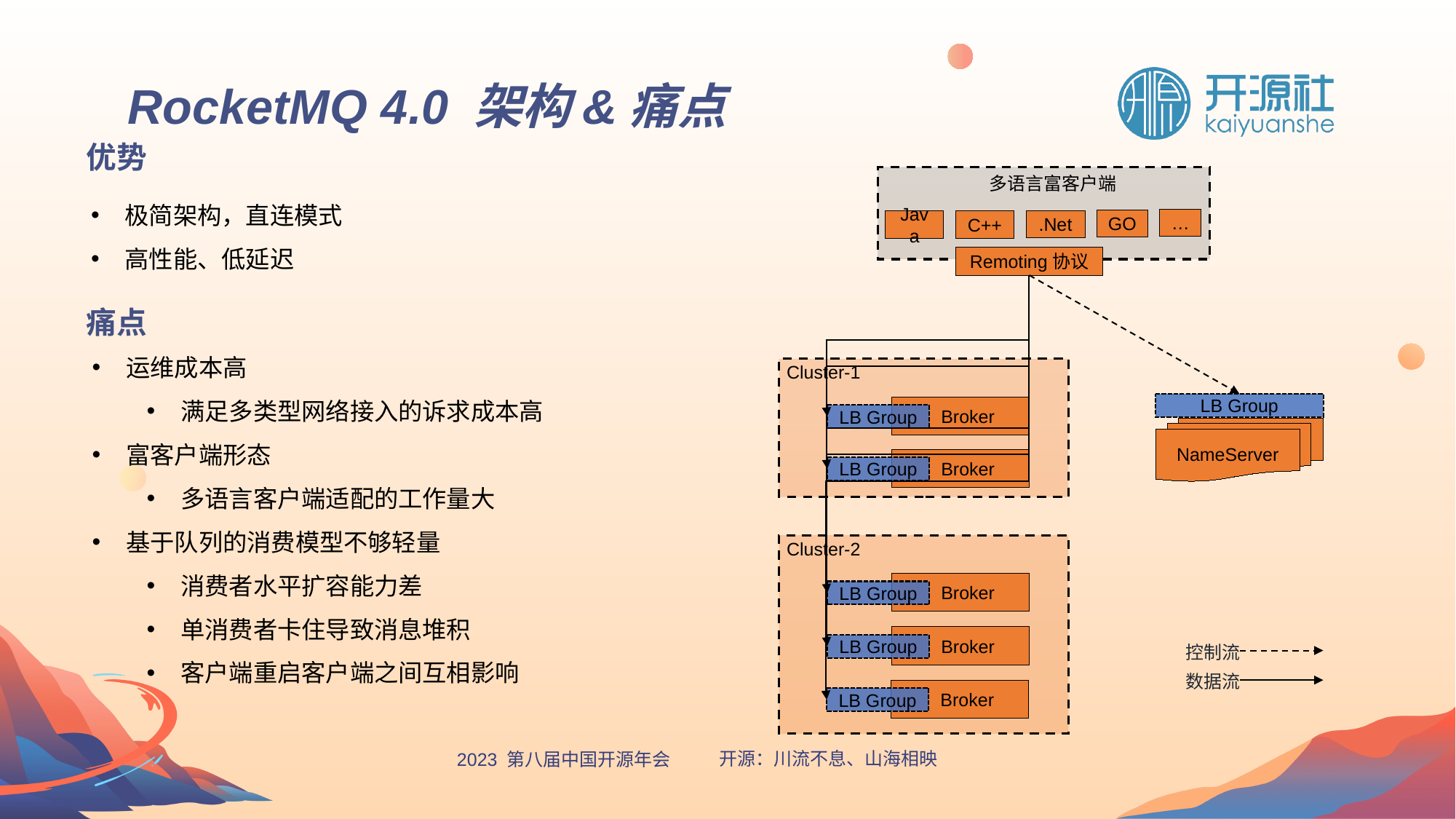

RocketMQ 4.0 架构&痛点
优势
多语言富客户端

极简架构，直连模式
高性能、低延迟
…
GO
.Net
C++
Java
Remoting协议
痛点
运维成本高
满足多类型网络接入的诉求成本高
富客户端形态
多语言客户端适配的工作量大
基于队列的消费模型不够轻量
消费者水平扩容能力差
单消费者卡住导致消息堆积
客户端重启客户端之间互相影响
Cluster-1

LB Group
   Broker
LB Group
NameServer
   Broker
LB Group
Cluster-2

   Broker
LB Group
   Broker
LB Group
控制流
数据流
   Broker
LB Group